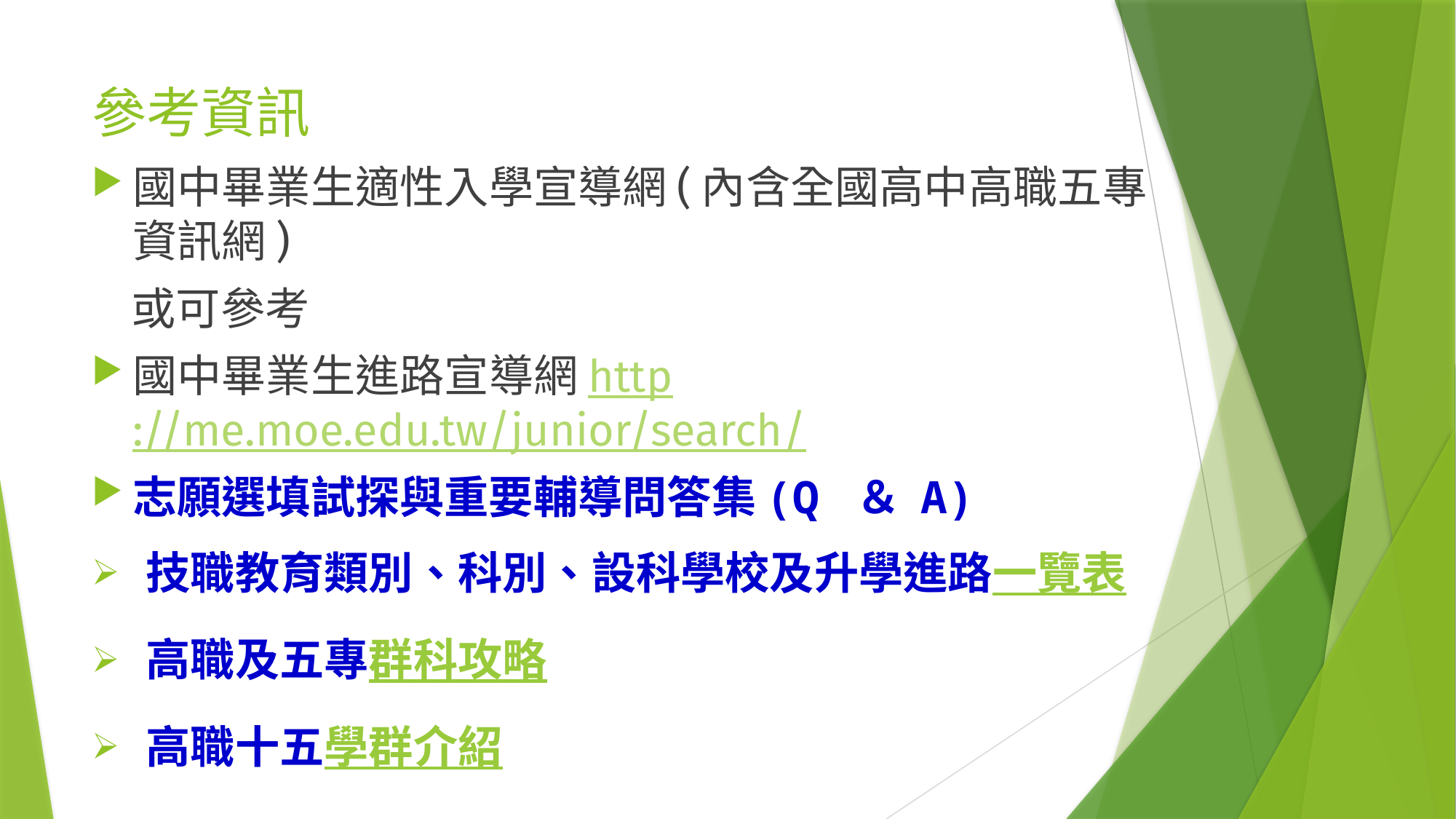

# 參考資訊
國中畢業生適性入學宣導網(內含全國高中高職五專資訊網)
   或可參考
國中畢業生進路宣導網http://me.moe.edu.tw/junior/search/
志願選填試探與重要輔導問答集(Q ＆ A)
技職教育類別、科別、設科學校及升學進路一覽表
高職及五專群科攻略
高職十五學群介紹